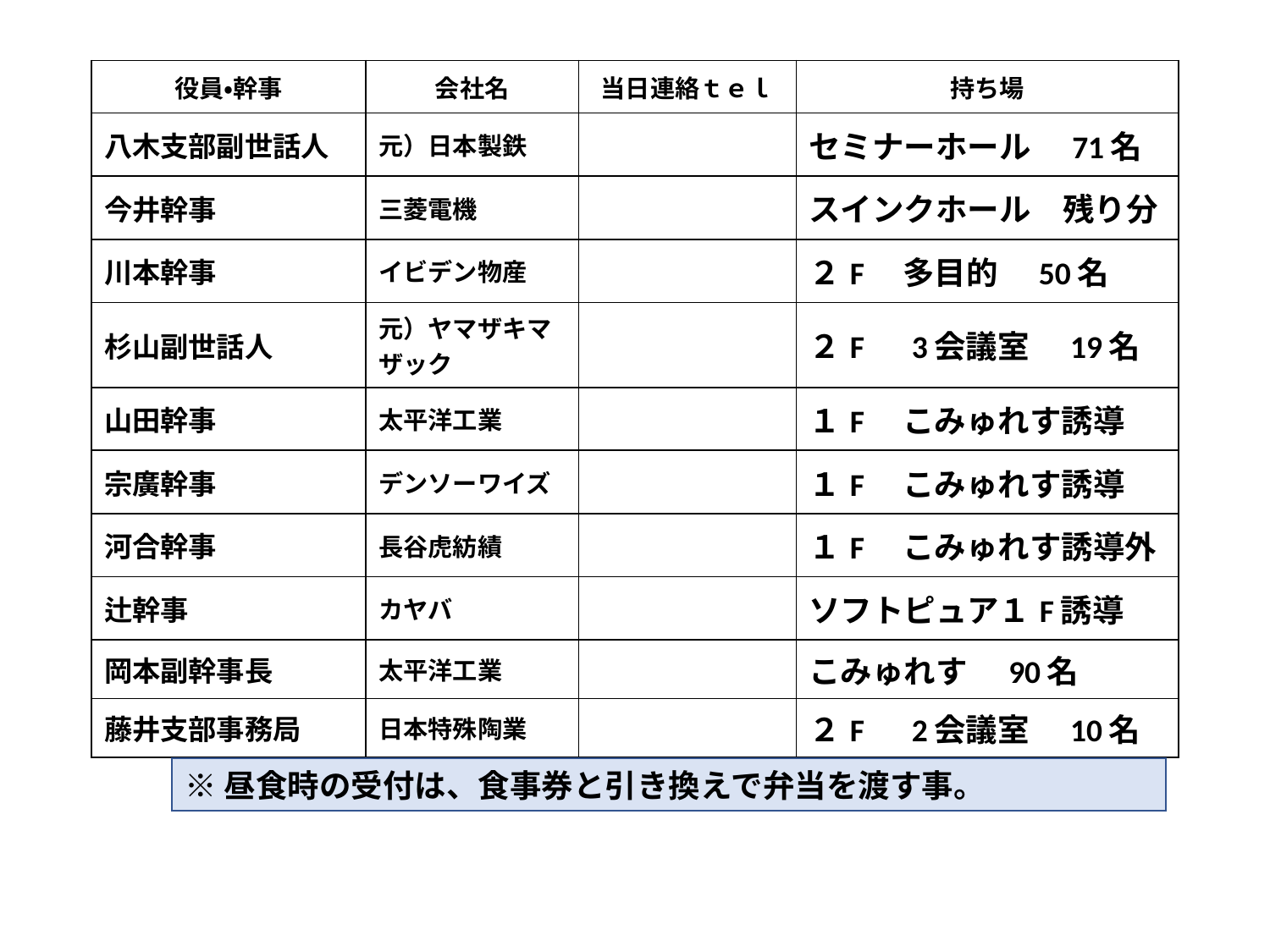

| 役員・幹事 | 会社名 | 当日連絡ｔｅｌ | 持ち場 |
| --- | --- | --- | --- |
| 八木支部副世話人 | 元）日本製鉄 |  | セミナーホール　71名 |
| 今井幹事 | 三菱電機 |  | スインクホール　残り分 |
| 川本幹事 | イビデン物産 |  | ２F　多目的　50名 |
| 杉山副世話人 | 元）ヤマザキマザック |  | ２F　3会議室　19名 |
| 山田幹事 | 太平洋工業 |  | １F　こみゅれす誘導 |
| 宗廣幹事 | デンソーワイズ |  | １F　こみゅれす誘導 |
| 河合幹事 | 長谷虎紡績 |  | １F　こみゅれす誘導外 |
| 辻幹事 | カヤバ |  | ソフトピュア１F誘導 |
| 岡本副幹事長 | 太平洋工業 |  | こみゅれす　90名 |
| 藤井支部事務局 | 日本特殊陶業 |  | ２F　2会議室　10名 |
※昼食時の受付は、食事券と引き換えで弁当を渡す事。